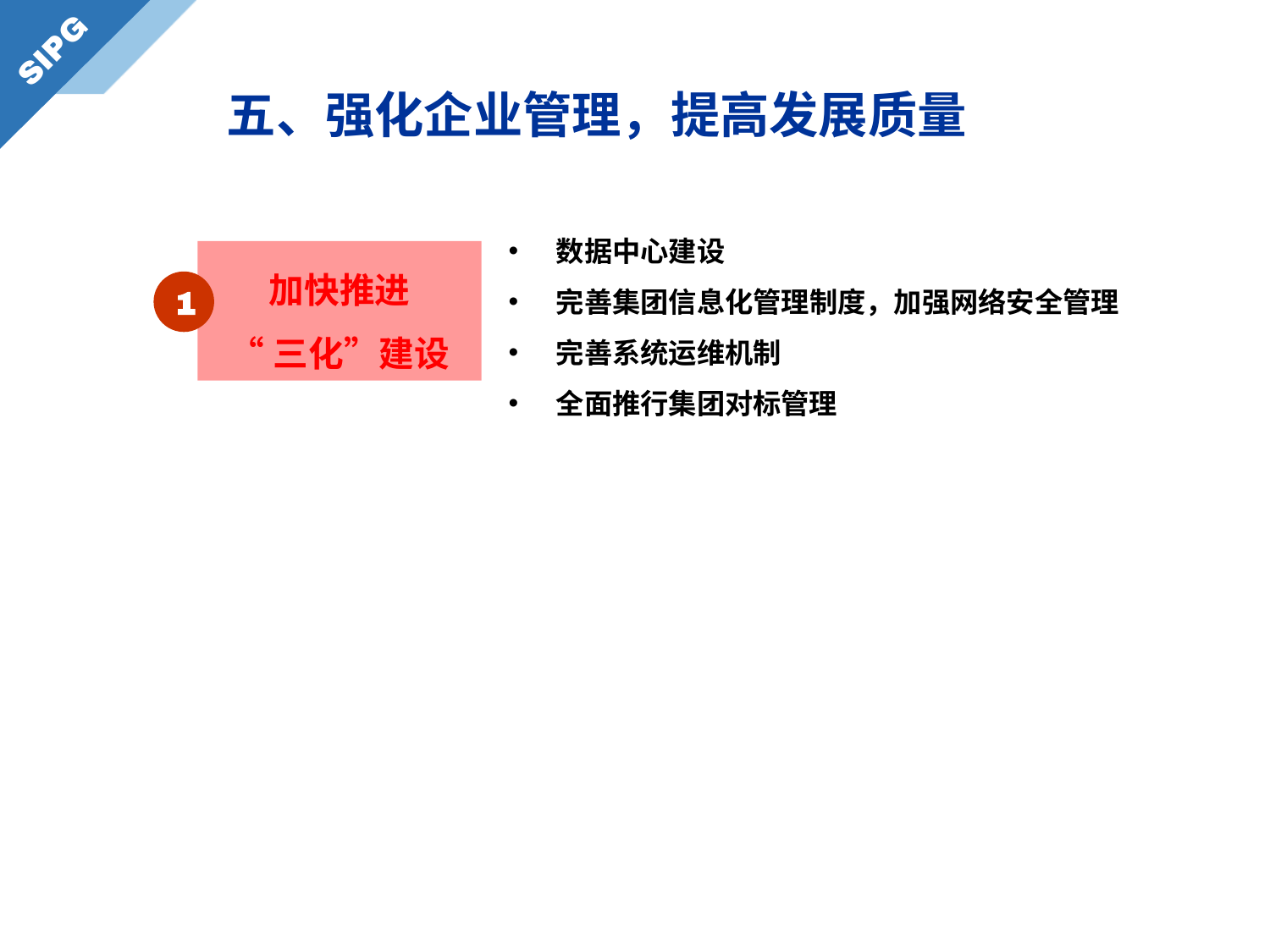

SIPG
五、强化企业管理，提高发展质量
数据中心建设
完善集团信息化管理制度，加强网络安全管理
完善系统运维机制
全面推行集团对标管理
加快推进
“三化”建设
1